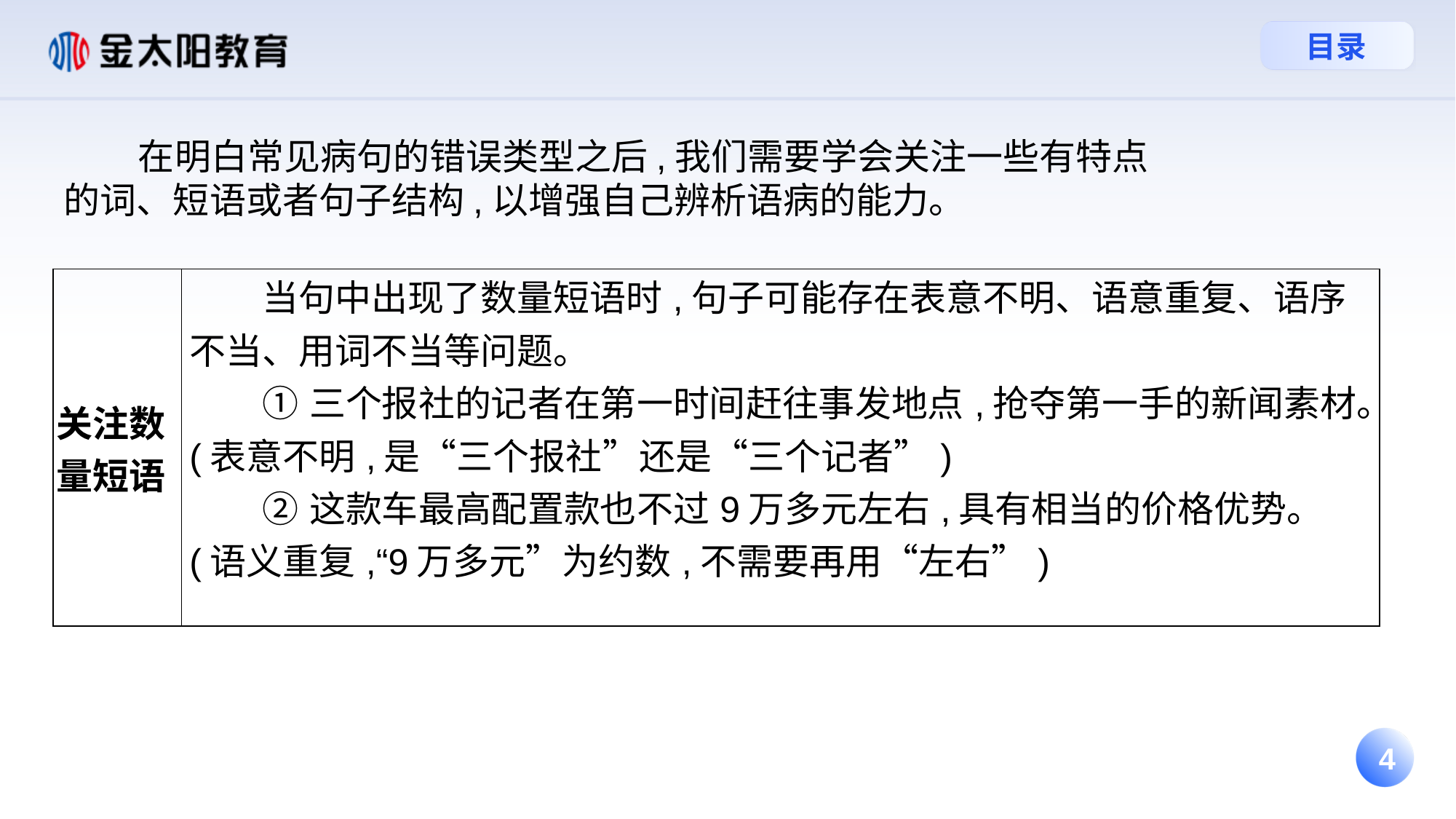

在明白常见病句的错误类型之后,我们需要学会关注一些有特点的词、短语或者句子结构,以增强自己辨析语病的能力。
| 关注数量短语 | 当句中出现了数量短语时,句子可能存在表意不明、语意重复、语序不当、用词不当等问题。 ①三个报社的记者在第一时间赶往事发地点,抢夺第一手的新闻素材。(表意不明,是“三个报社”还是“三个记者”) ②这款车最高配置款也不过9万多元左右,具有相当的价格优势。(语义重复,“9万多元”为约数,不需要再用“左右”) |
| --- | --- |